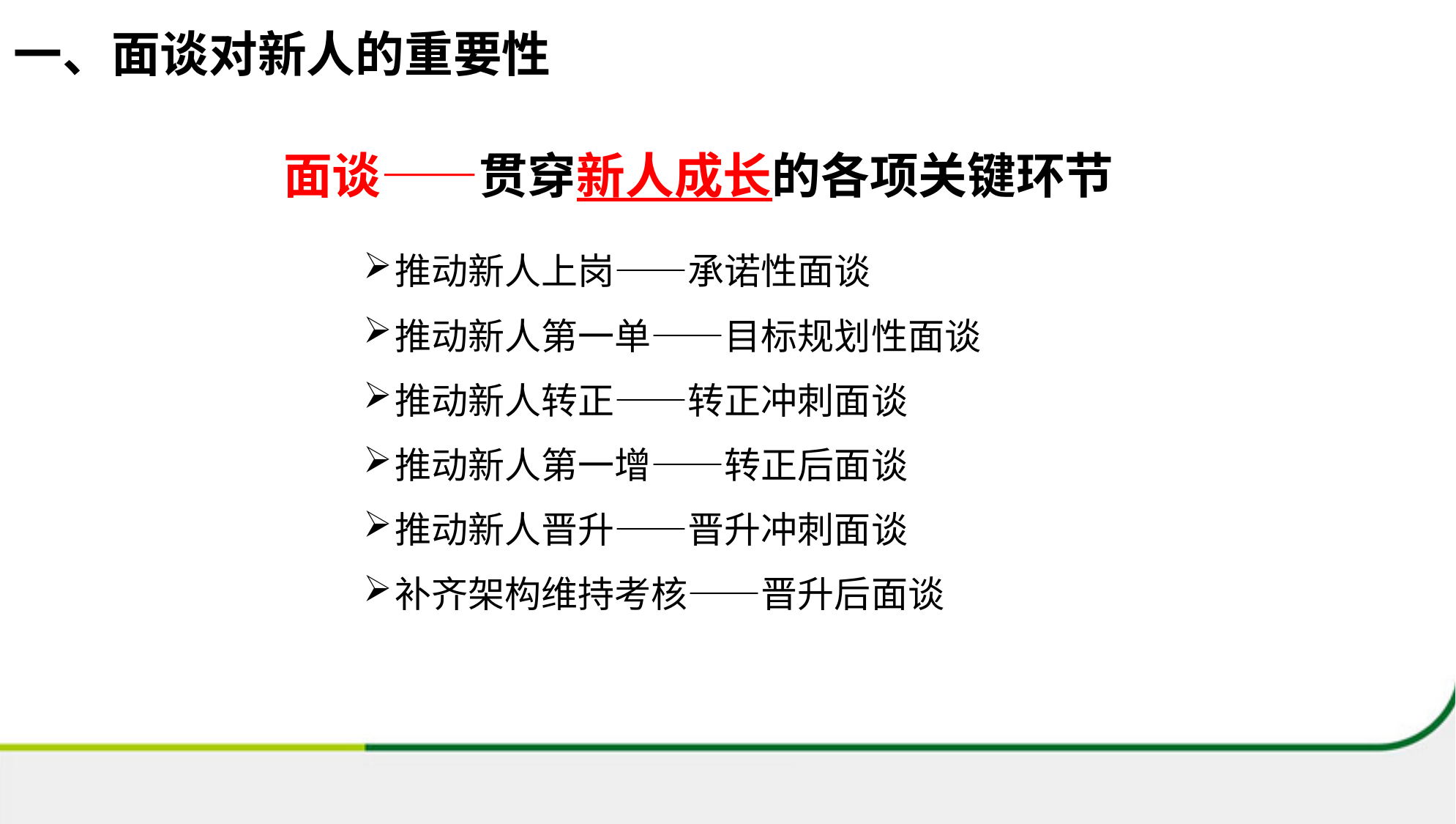

一、面谈对新人的重要性
面谈——贯穿新人成长的各项关键环节
推动新人上岗——承诺性面谈
推动新人第一单——目标规划性面谈
推动新人转正——转正冲刺面谈
推动新人第一增——转正后面谈
推动新人晋升——晋升冲刺面谈
补齐架构维持考核——晋升后面谈